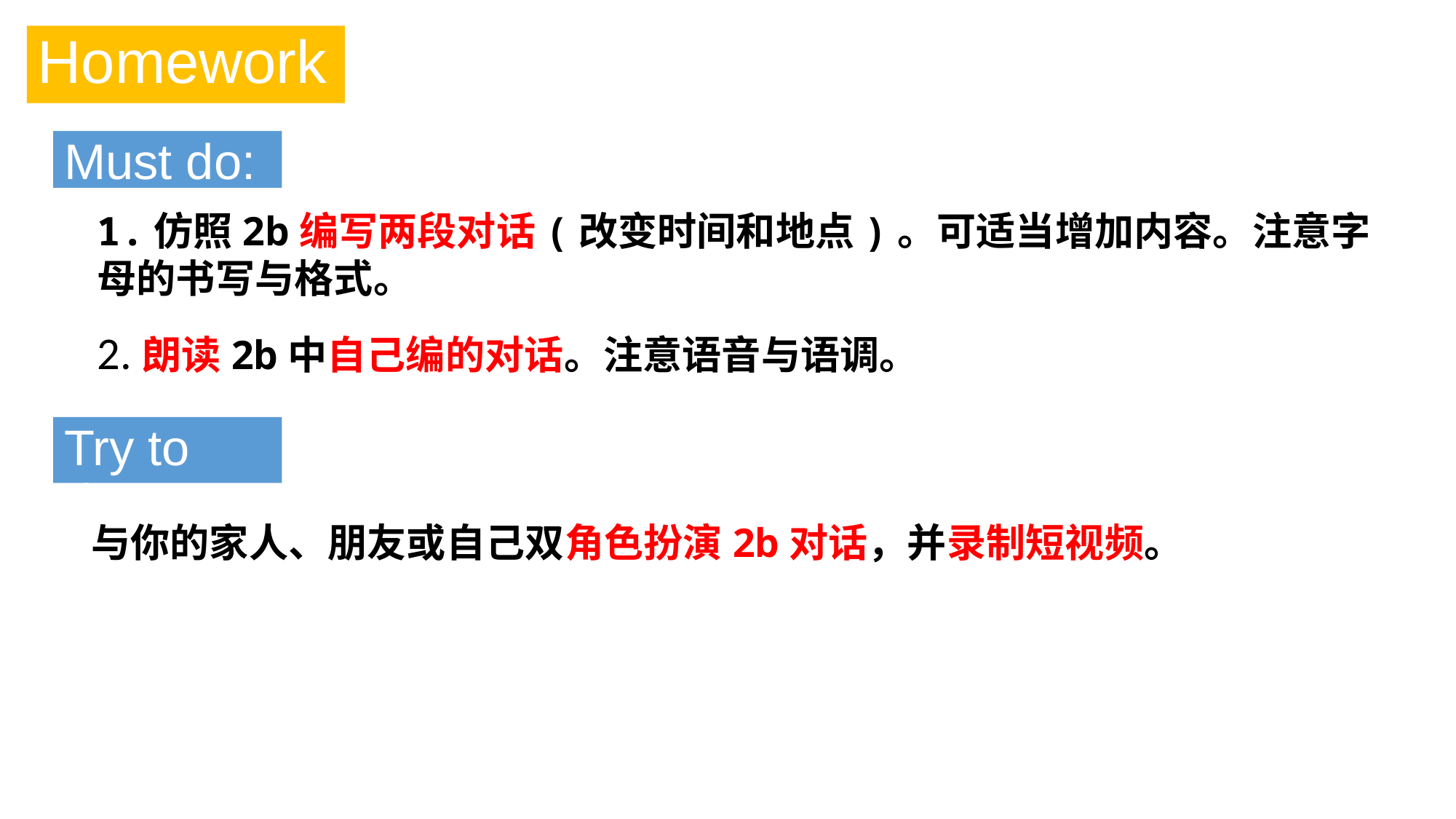

Homework
Must do:
1.仿照2b编写两段对话(改变时间和地点)。可适当增加内容。注意字母的书写与格式。

2.朗读2b中自己编的对话。注意语音与语调。
Try to do:
与你的家人、朋友或自己双角色扮演2b对话，并录制短视频。